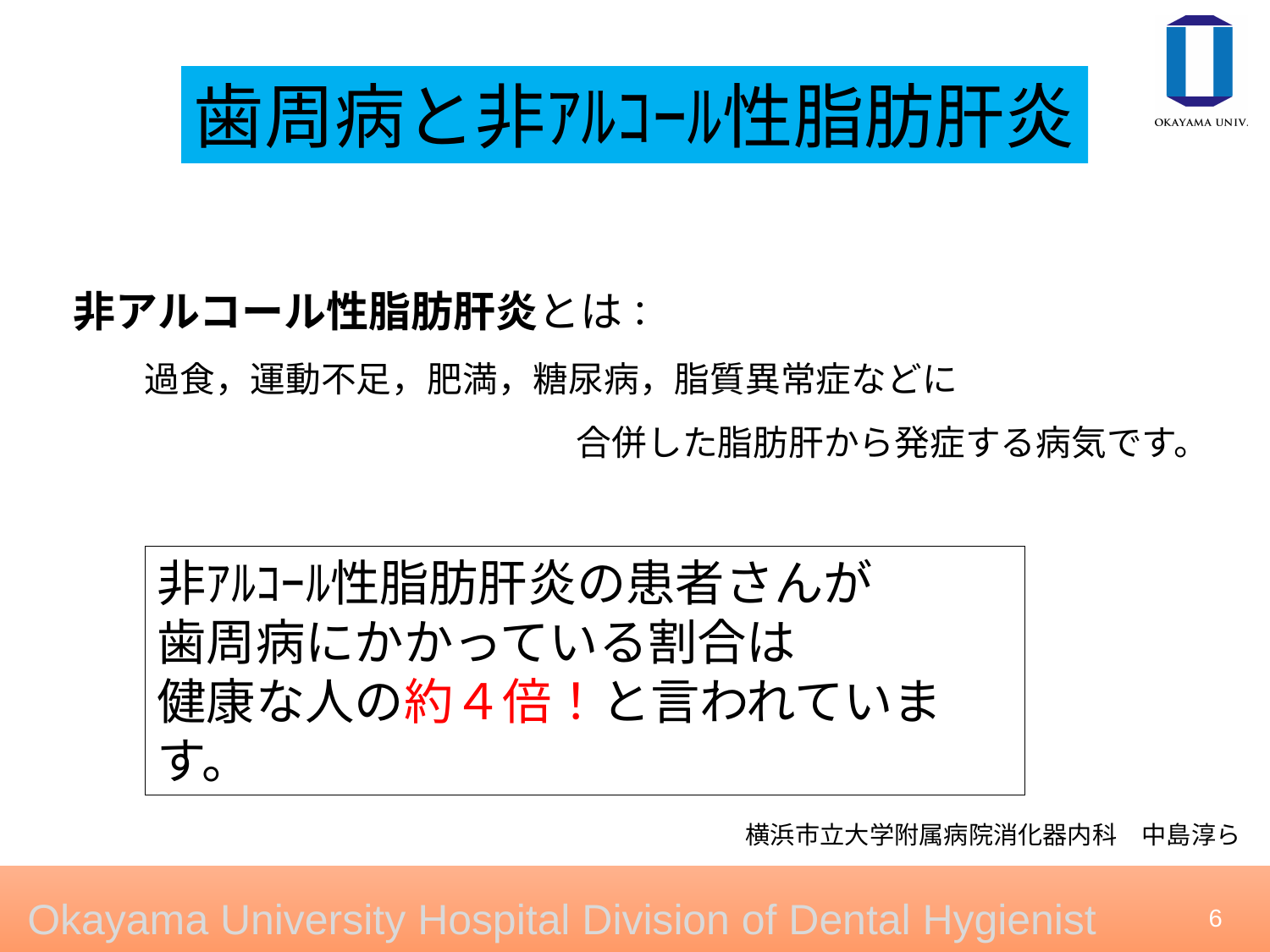

歯周病と非ｱﾙｺｰﾙ性脂肪肝炎
　　　　　非アルコール性脂肪肝炎とは：
　　　　　　　過食，運動不足，肥満，糖尿病，脂質異常症などに
　　　　　　　　　　　　　　　　　　　 合併した脂肪肝から発症する病気です。
非ｱﾙｺｰﾙ性脂肪肝炎の患者さんが
歯周病にかかっている割合は
健康な人の約４倍！と言われています。
横浜市立大学附属病院消化器内科　中島淳ら
6